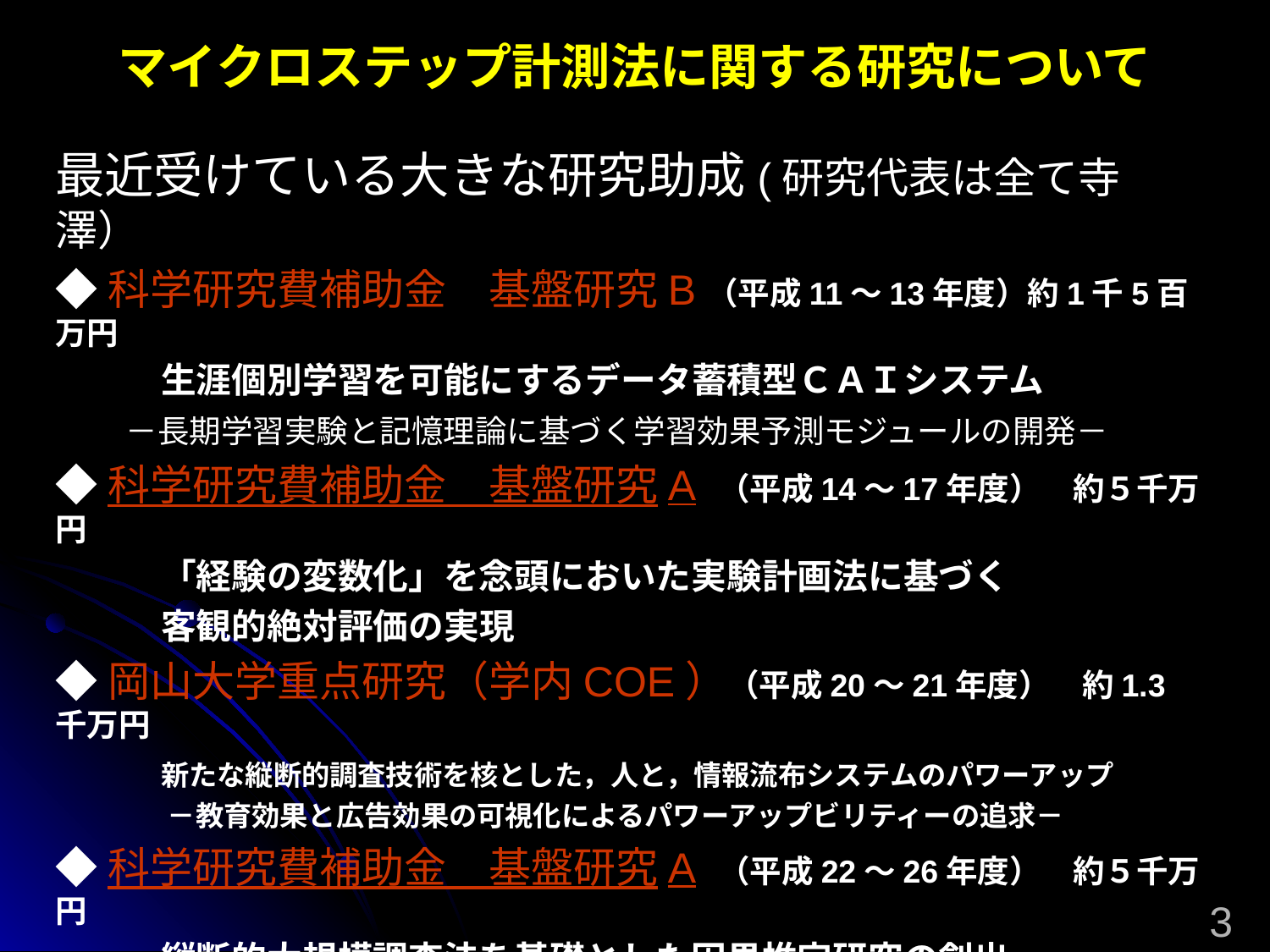

# マイクロステップ計測法に関する研究について
最近受けている大きな研究助成(研究代表は全て寺澤）
◆科学研究費補助金　基盤研究B（平成11～13年度）約1千5百万円
　　　生涯個別学習を可能にするデータ蓄積型ＣＡＩシステム
　　－長期学習実験と記憶理論に基づく学習効果予測モジュールの開発－
◆科学研究費補助金　基盤研究A （平成14～17年度）　約５千万円
　　　「経験の変数化」を念頭においた実験計画法に基づく
　　　客観的絶対評価の実現
◆岡山大学重点研究（学内COE）（平成20～21年度）　約1.3千万円
　　　新たな縦断的調査技術を核とした，人と，情報流布システムのパワーアップ
　　　　－教育効果と広告効果の可視化によるパワーアップビリティーの追求－
◆科学研究費補助金　基盤研究A （平成22～26年度）　約５千万円
　　　縦断的大規模調査法を基礎とした因果推定研究の創出

これまでシステム作りに専念．研究のコアとなる方法論は，特許登録済みの他、科研の出版助成で出版（寺澤・吉田・太田,2007）
3